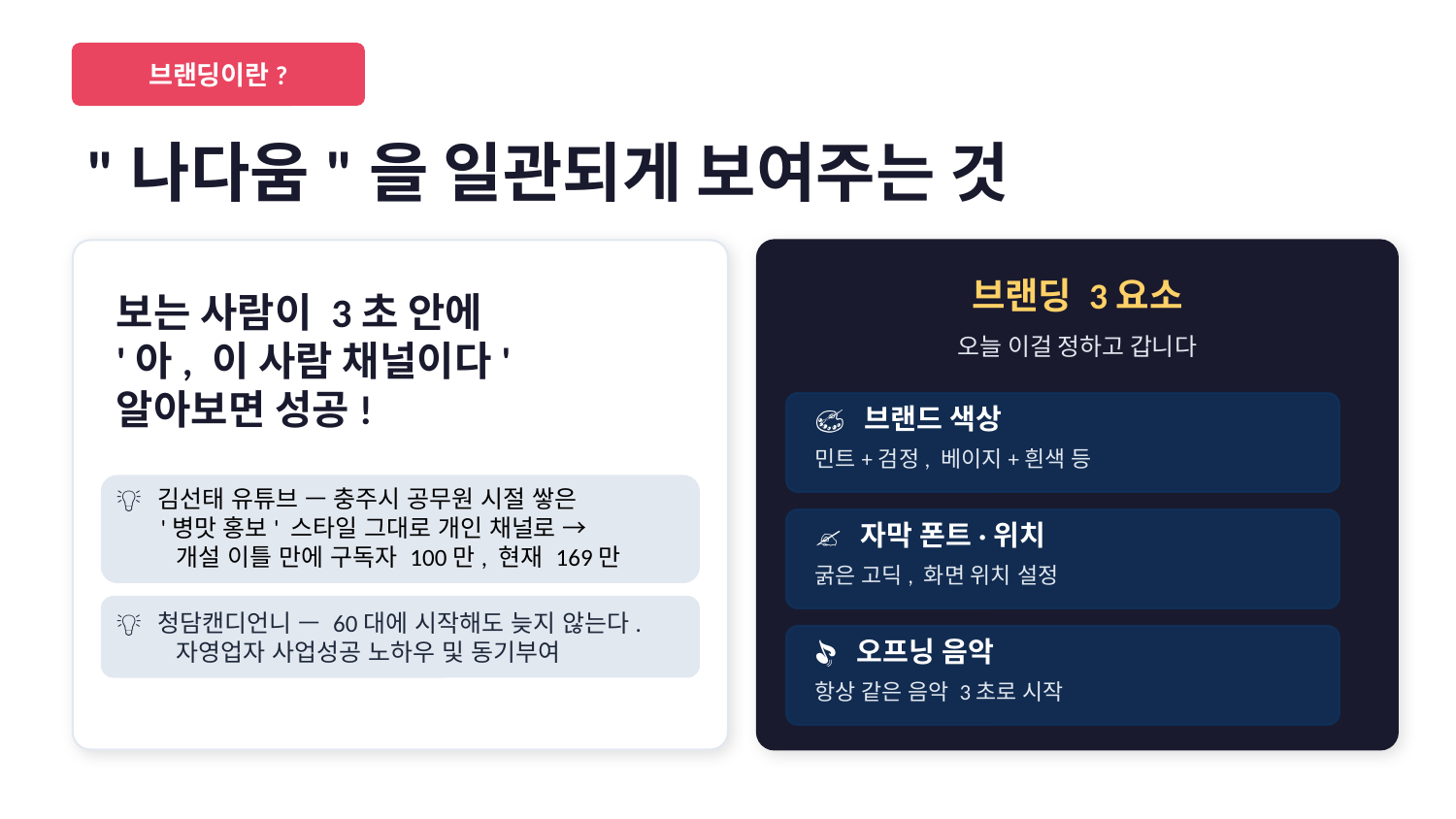

브랜딩이란?
"나다움"을 일관되게 보여주는 것

보는 사람이 3초 안에
'아, 이 사람 채널이다'
알아보면 성공!
브랜딩 3요소
오늘 이걸 정하고 갑니다

🎨  브랜드 색상
민트+검정, 베이지+흰색 등

💡  김선태 유튜브 — 충주시 공무원 시절 쌓은
        '병맛 홍보' 스타일 그대로 개인 채널로 →
        개설 이틀 만에 구독자 100만, 현재 169만

✍️  자막 폰트·위치
굵은 고딕, 화면 위치 설정

💡  청담캔디언니 — 60대에 시작해도 늦지 않는다.
        자영업자 사업성공 노하우 및 동기부여

🎵  오프닝 음악
항상 같은 음악 3초로 시작